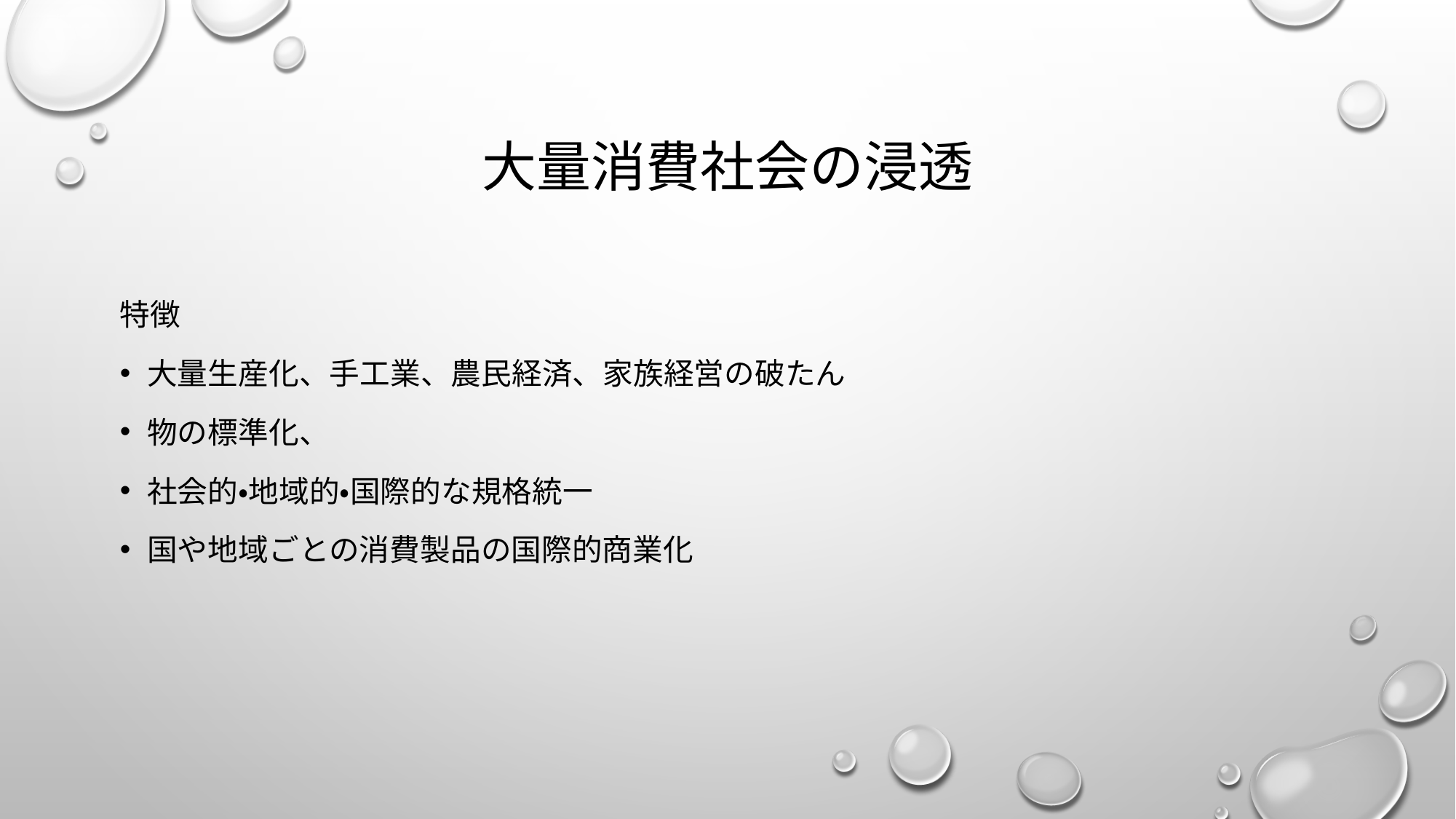

# 大量消費社会の浸透
特徴
大量生産化、手工業、農民経済、家族経営の破たん
物の標準化、
社会的・地域的・国際的な規格統一
国や地域ごとの消費製品の国際的商業化